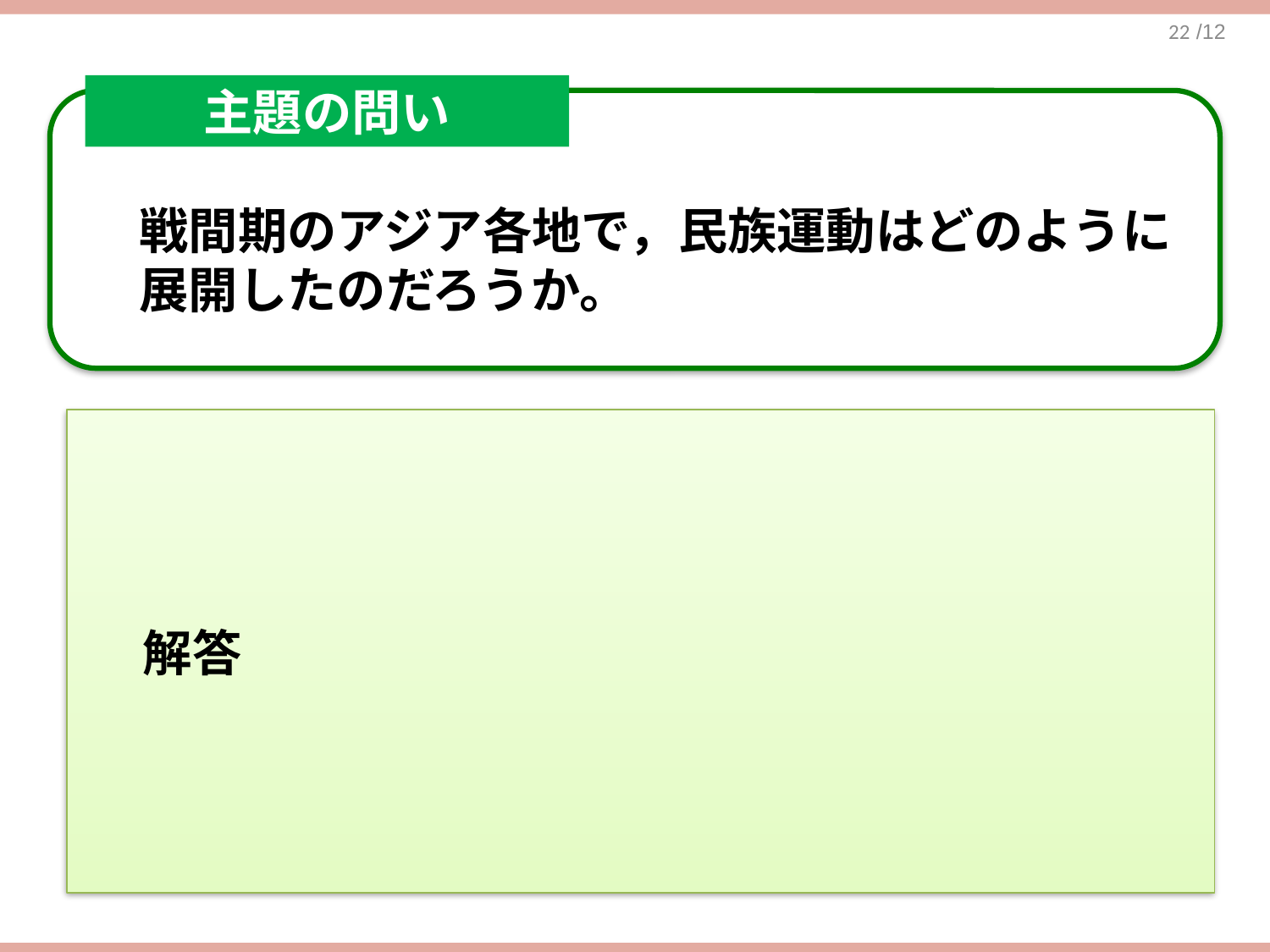

主題の問い

戦間期のアジア各地で，民族運動はどのように展開したのだろうか。
解答